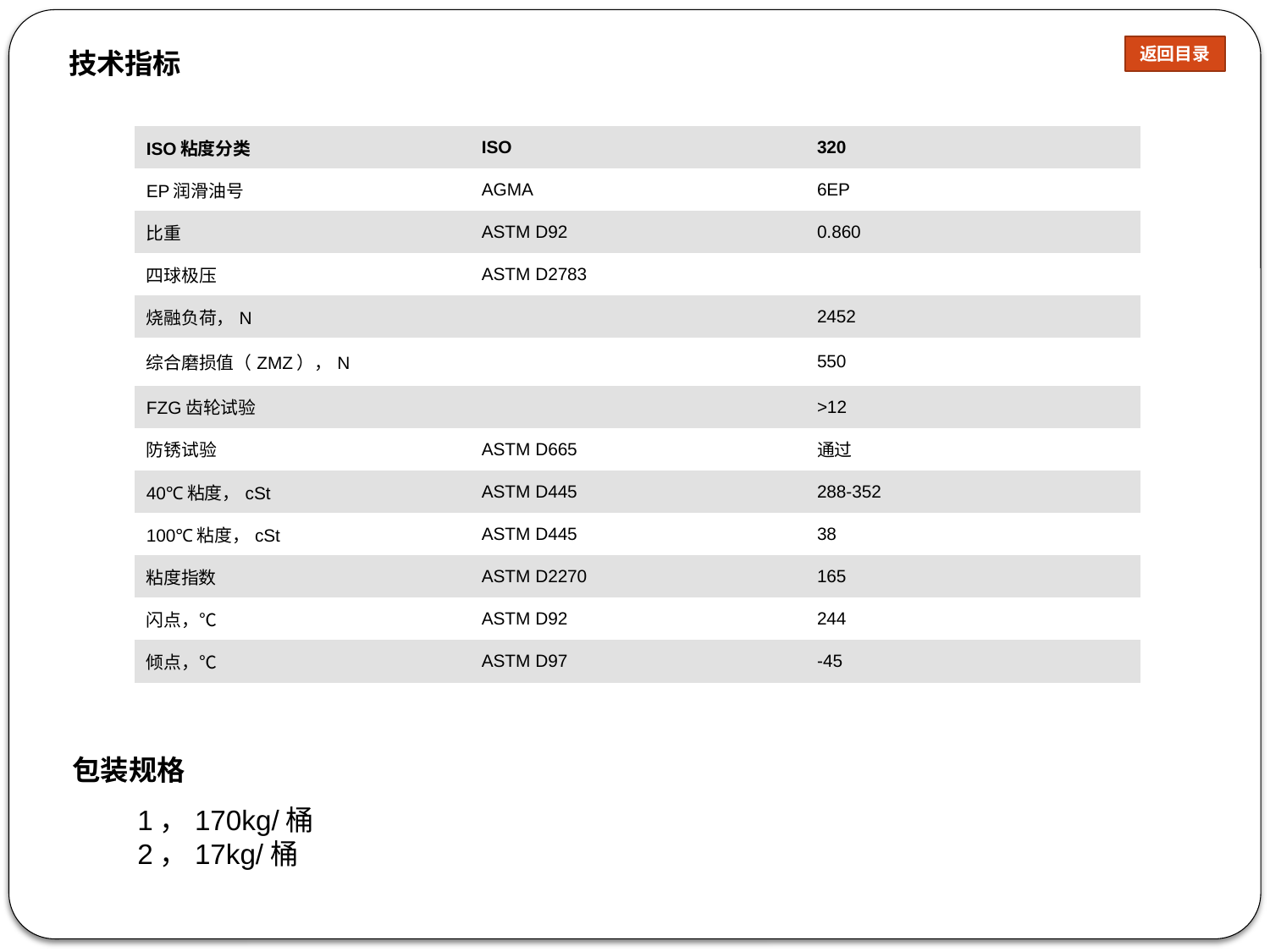

返回目录
技术指标
| ISO粘度分类 | ISO | 320 |
| --- | --- | --- |
| EP润滑油号 | AGMA | 6EP |
| 比重 | ASTM D92 | 0.860 |
| 四球极压 | ASTM D2783 |  |
| 烧融负荷，N |  | 2452 |
| 综合磨损值（ZMZ），N |  | 550 |
| FZG齿轮试验 |  | >12 |
| 防锈试验 | ASTM D665 | 通过 |
| 40℃粘度，cSt | ASTM D445 | 288-352 |
| 100℃粘度，cSt | ASTM D445 | 38 |
| 粘度指数 | ASTM D2270 | 165 |
| 闪点，℃ | ASTM D92 | 244 |
| 倾点，℃ | ASTM D97 | -45 |

包装规格
1，170kg/桶
2，17kg/桶